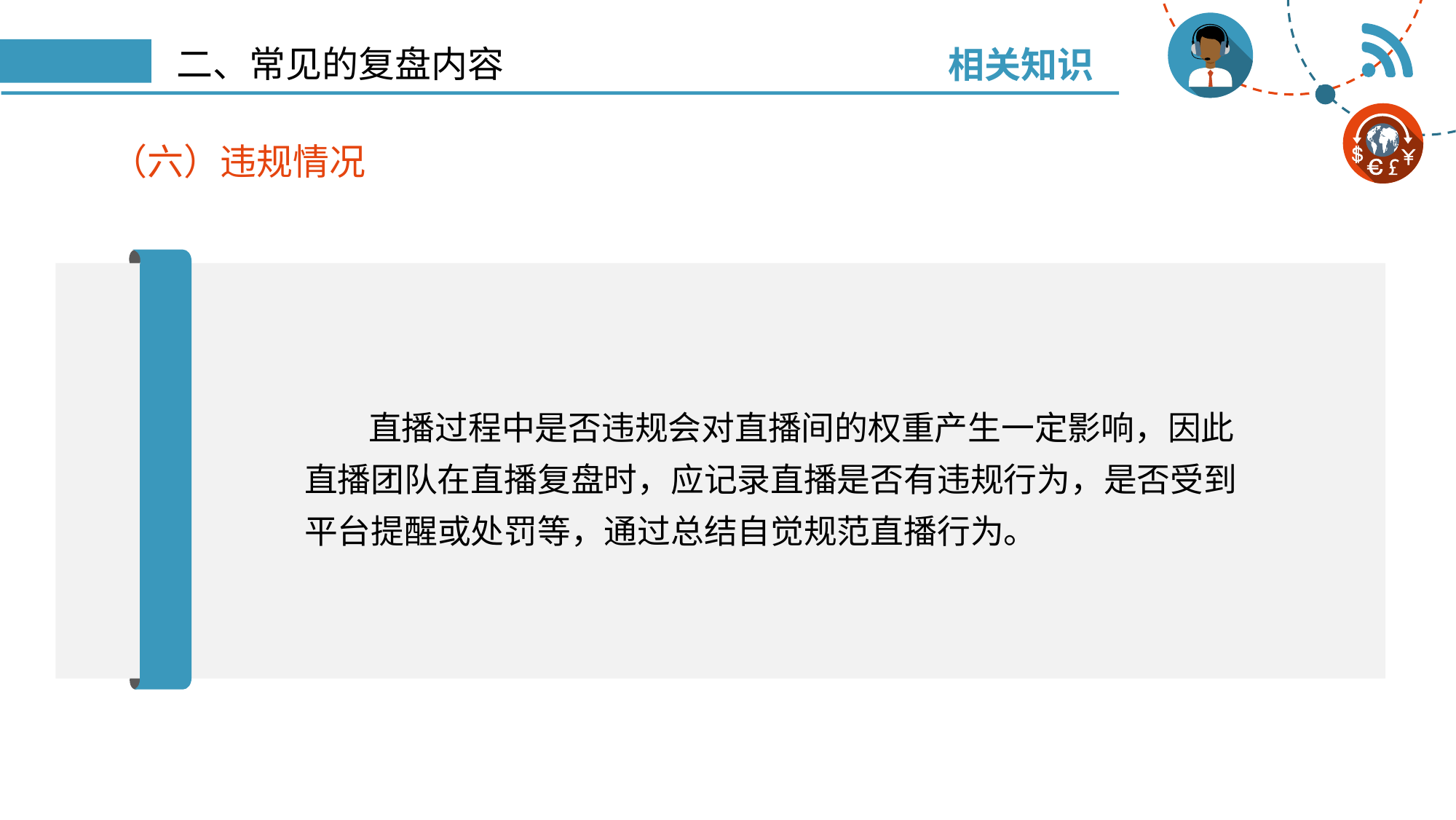

相关知识
# 二、常见的复盘内容
（六）违规情况

直播过程中是否违规会对直播间的权重产生一定影响，因此直播团队在直播复盘时，应记录直播是否有违规行为，是否受到平台提醒或处罚等，通过总结自觉规范直播行为。